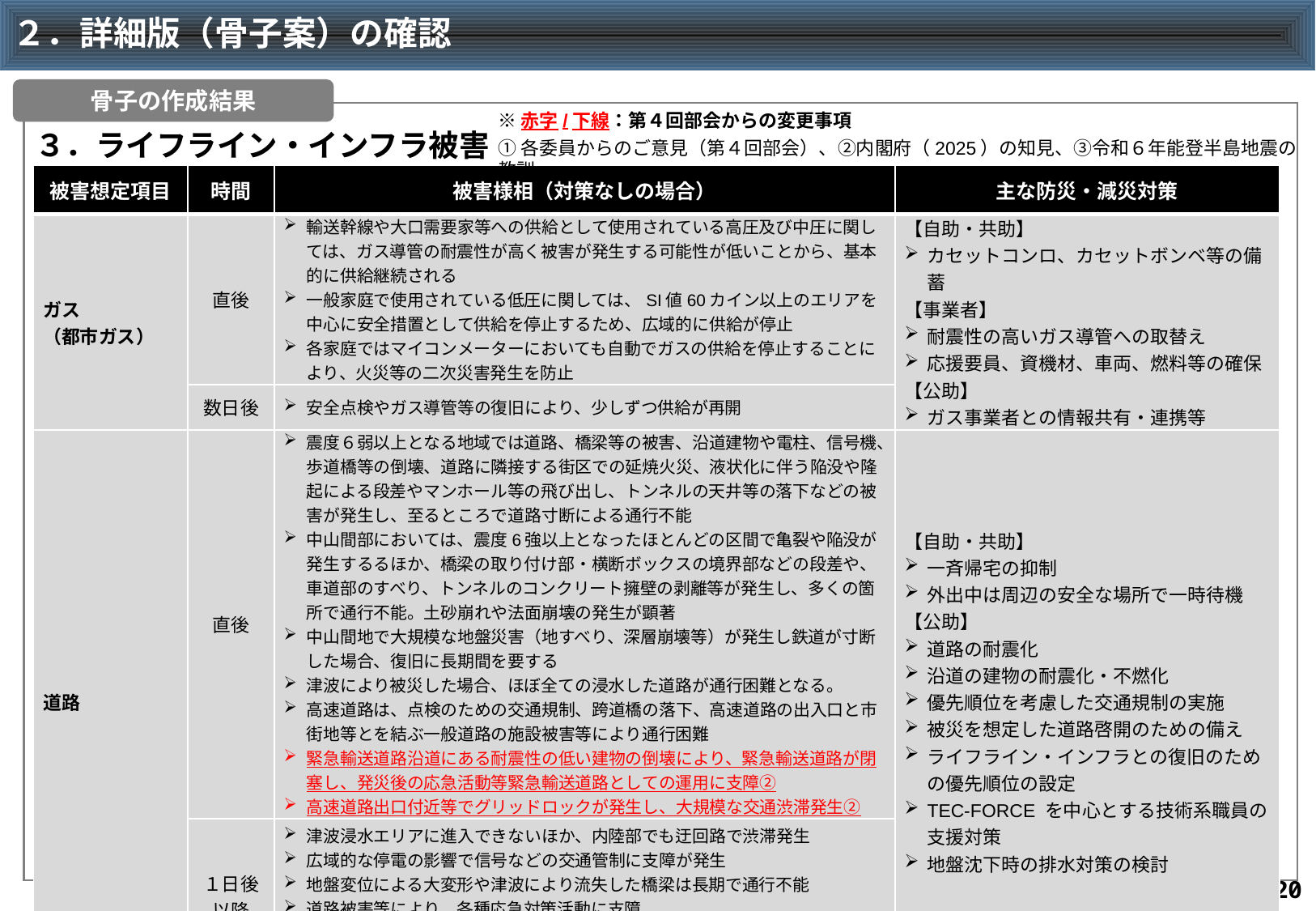

# ２．詳細版（骨子案）の確認
骨子の作成結果
※赤字/下線：第４回部会からの変更事項
３．ライフライン・インフラ被害（３）
①各委員からのご意見（第４回部会）、②内閣府（2025）の知見、③令和６年能登半島地震の教訓
| 被害想定項目 | 時間 | 被害様相（対策なしの場合） | 主な防災・減災対策 |
| --- | --- | --- | --- |
| ガス （都市ガス） | 直後 | 輸送幹線や大口需要家等への供給として使用されている高圧及び中圧に関しては、ガス導管の耐震性が高く被害が発生する可能性が低いことから、基本的に供給継続される 一般家庭で使用されている低圧に関しては、SI値60カイン以上のエリアを中心に安全措置として供給を停止するため、広域的に供給が停止 各家庭ではマイコンメーターにおいても自動でガスの供給を停止することにより、火災等の二次災害発生を防止 | 【自助・共助】 カセットコンロ、カセットボンベ等の備蓄 【事業者】 耐震性の高いガス導管への取替え 応援要員、資機材、車両、燃料等の確保 【公助】 ガス事業者との情報共有・連携等 |
|  | 数日後 | 安全点検やガス導管等の復旧により、少しずつ供給が再開 |  |
| 道路 | 直後 | 震度６弱以上となる地域では道路、橋梁等の被害、沿道建物や電柱、信号機、歩道橋等の倒壊、道路に隣接する街区での延焼火災、液状化に伴う陥没や隆起による段差やマンホール等の飛び出し、トンネルの天井等の落下などの被害が発生し、至るところで道路寸断による通行不能 中山間部においては、震度6強以上となったほとんどの区間で亀裂や陥没が発生するるほか、橋梁の取り付け部・横断ボックスの境界部などの段差や、車道部のすべり、トンネルのコンクリート擁壁の剥離等が発生し、多くの箇所で通行不能。土砂崩れや法面崩壊の発生が顕著 中山間地で大規模な地盤災害（地すべり、深層崩壊等）が発生し鉄道が寸断した場合、復旧に長期間を要する 津波により被災した場合、ほぼ全ての浸水した道路が通行困難となる。 高速道路は、点検のための交通規制、跨道橋の落下、高速道路の出入口と市街地等とを結ぶ一般道路の施設被害等により通行困難 緊急輸送道路沿道にある耐震性の低い建物の倒壊により、緊急輸送道路が閉塞し、発災後の応急活動等緊急輸送道路としての運用に支障② 高速道路出口付近等でグリッドロックが発生し、大規模な交通渋滞発生② | 【自助・共助】 一斉帰宅の抑制 外出中は周辺の安全な場所で一時待機 【公助】 道路の耐震化 沿道の建物の耐震化・不燃化 優先順位を考慮した交通規制の実施 被災を想定した道路啓開のための備え ライフライン・インフラとの復旧のための優先順位の設定 TEC-FORCE を中心とする技術系職員の支援対策 地盤沈下時の排水対策の検討 |
|  | １日後以降 | 津波浸水エリアに進入できないほか、内陸部でも迂回路で渋滞発生 広域的な停電の影響で信号などの交通管制に支障が発生 地盤変位による大変形や津波により流失した橋梁は長期で通行不能 道路被害等により、各種応急対策活動に支障 山間地等では、被災地に流入する車両が一部の道路に集中することで、各地で渋滞が発生し、支援物資の運搬や復旧作業に支障② |  |
20